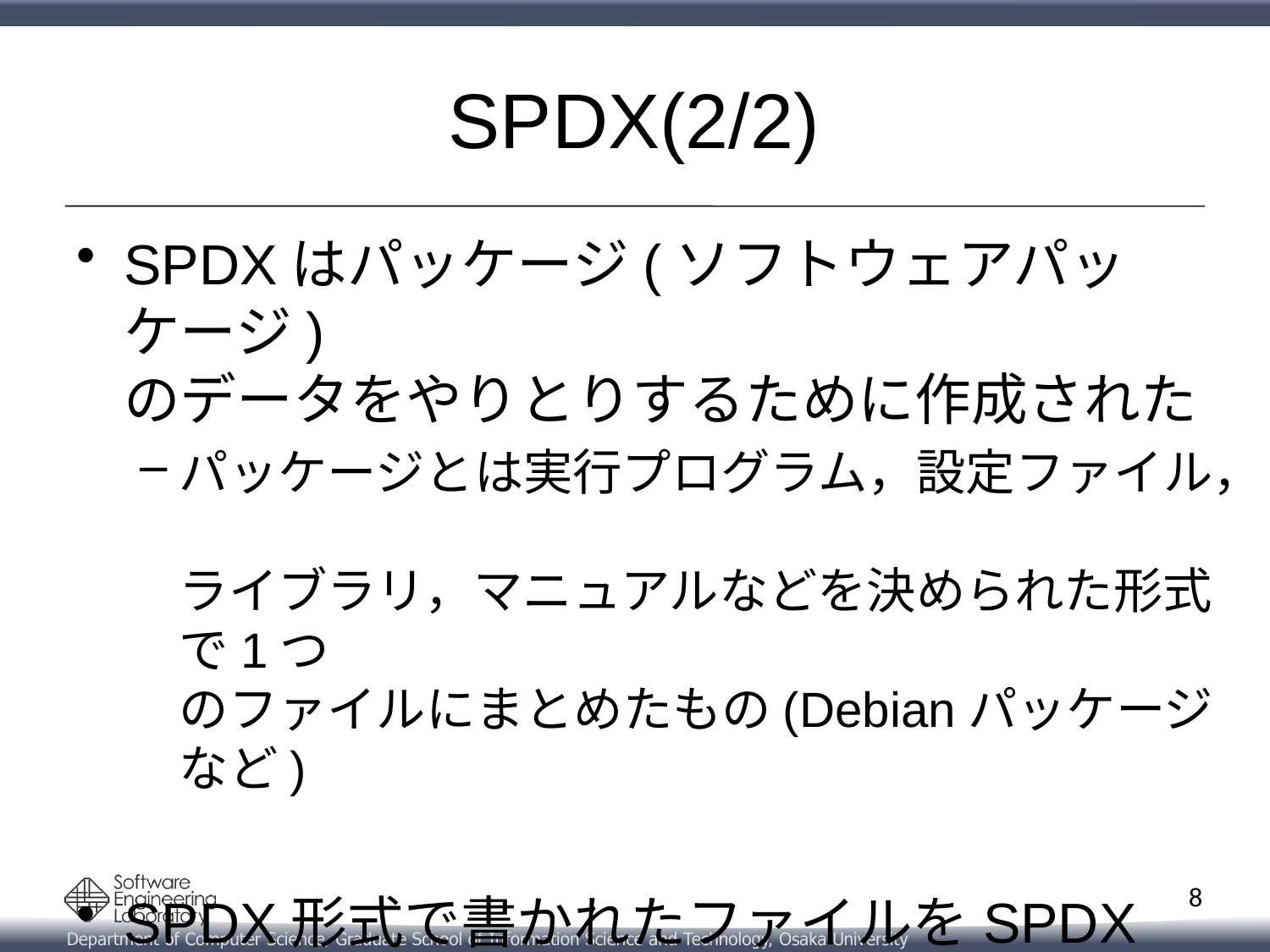

# SPDX(2/2)
SPDXはパッケージ(ソフトウェアパッケージ)
のデータをやりとりするために作成された
パッケージとは実行プログラム，設定ファイル，
ライブラリ，マニュアルなどを決められた形式で1つ
のファイルにまとめたもの(Debianパッケージなど)

SPDX形式で書かれたファイルをSPDX
ファイル，その内容をSPDXドキュメントと呼ぶ
8